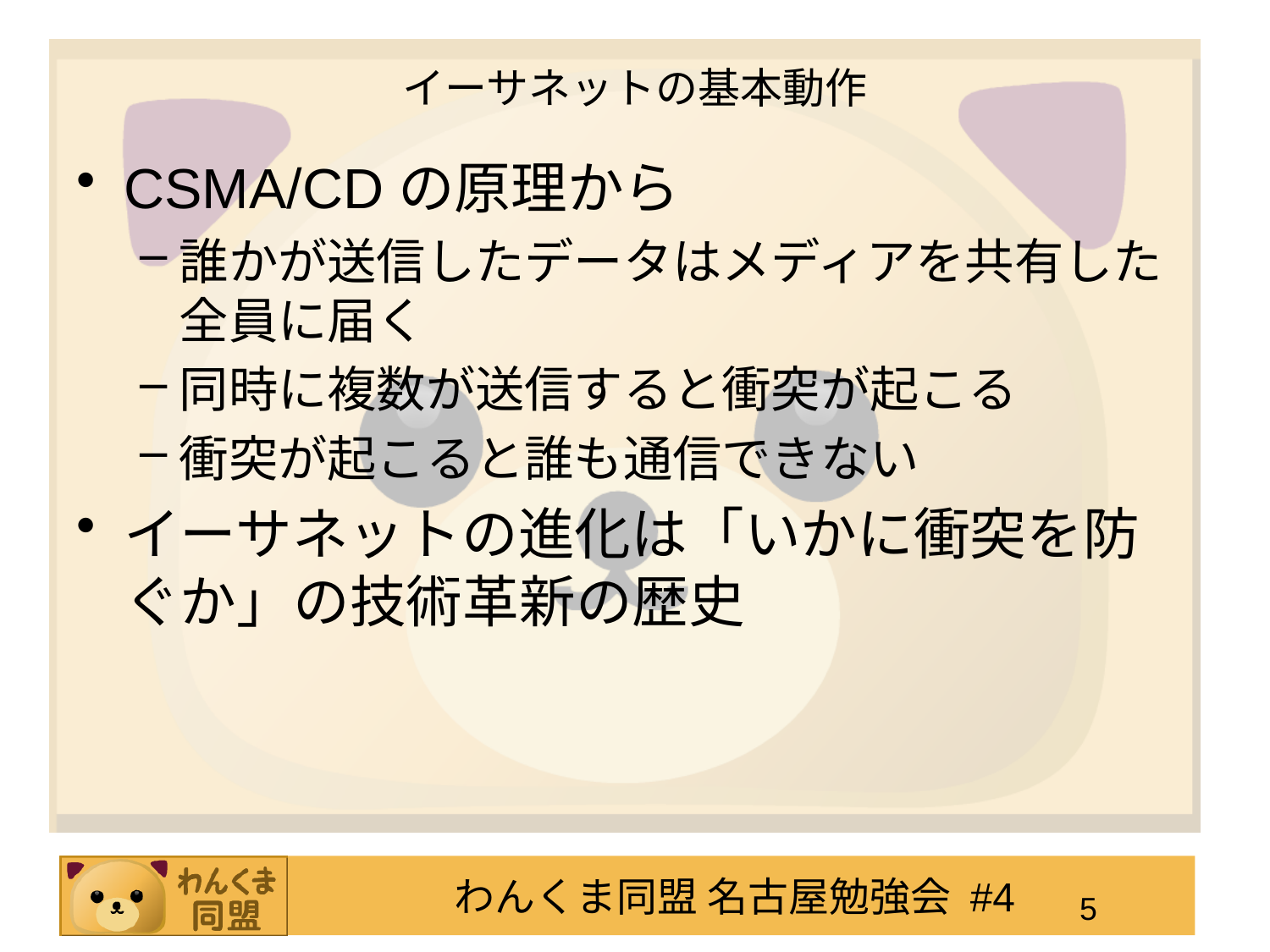

# イーサネットの基本動作
CSMA/CDの原理から
誰かが送信したデータはメディアを共有した全員に届く
同時に複数が送信すると衝突が起こる
衝突が起こると誰も通信できない
イーサネットの進化は「いかに衝突を防ぐか」の技術革新の歴史